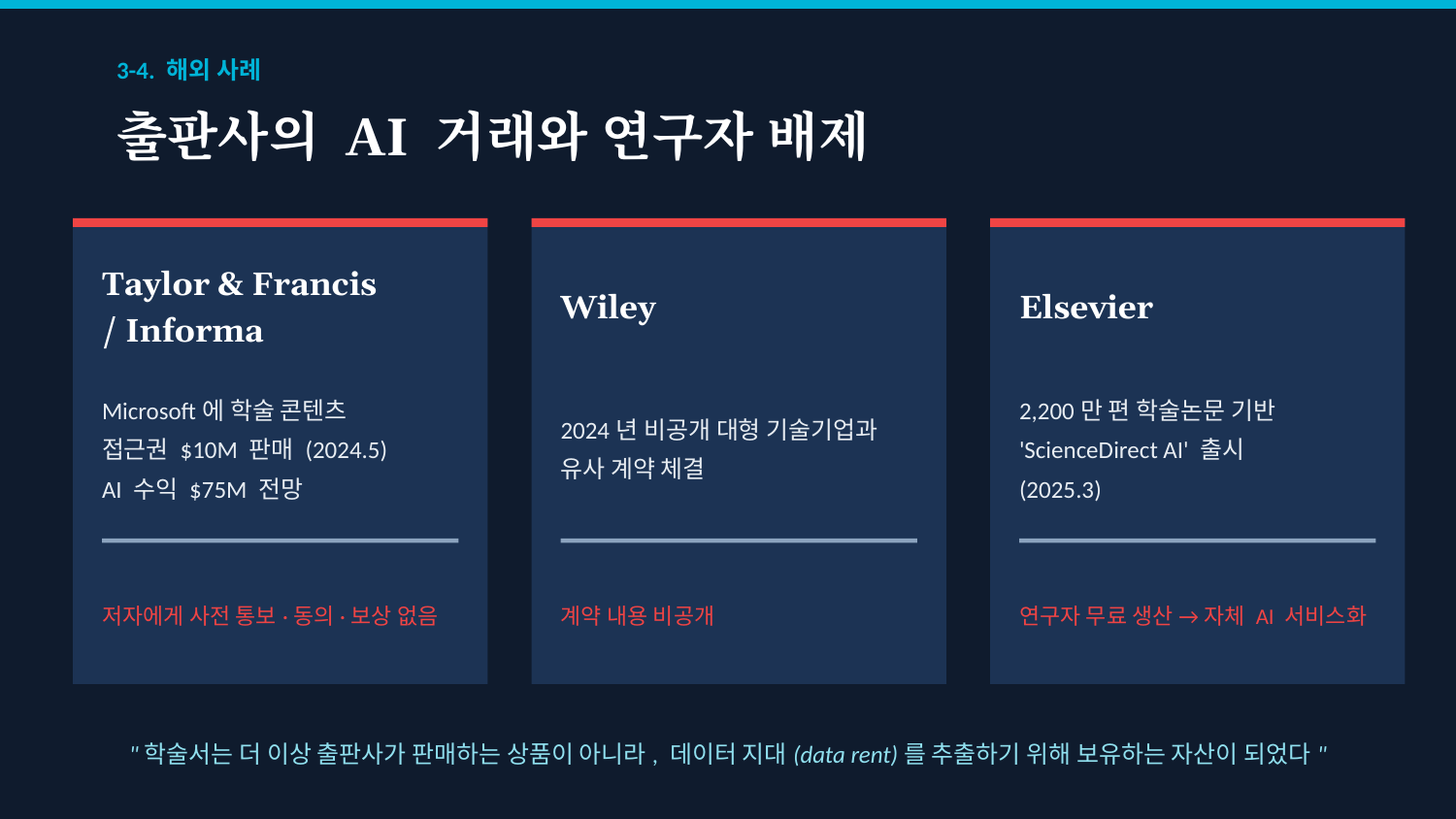

3-4. 해외 사례
출판사의 AI 거래와 연구자 배제

Taylor & Francis
/ Informa
Wiley
Elsevier
Microsoft에 학술 콘텐츠
접근권 $10M 판매 (2024.5)
AI 수익 $75M 전망
2024년 비공개 대형 기술기업과
유사 계약 체결
2,200만 편 학술논문 기반
'ScienceDirect AI' 출시
(2025.3)

저자에게 사전 통보·동의·보상 없음
계약 내용 비공개
연구자 무료 생산 → 자체 AI 서비스화
"학술서는 더 이상 출판사가 판매하는 상품이 아니라, 데이터 지대(data rent)를 추출하기 위해 보유하는 자산이 되었다"